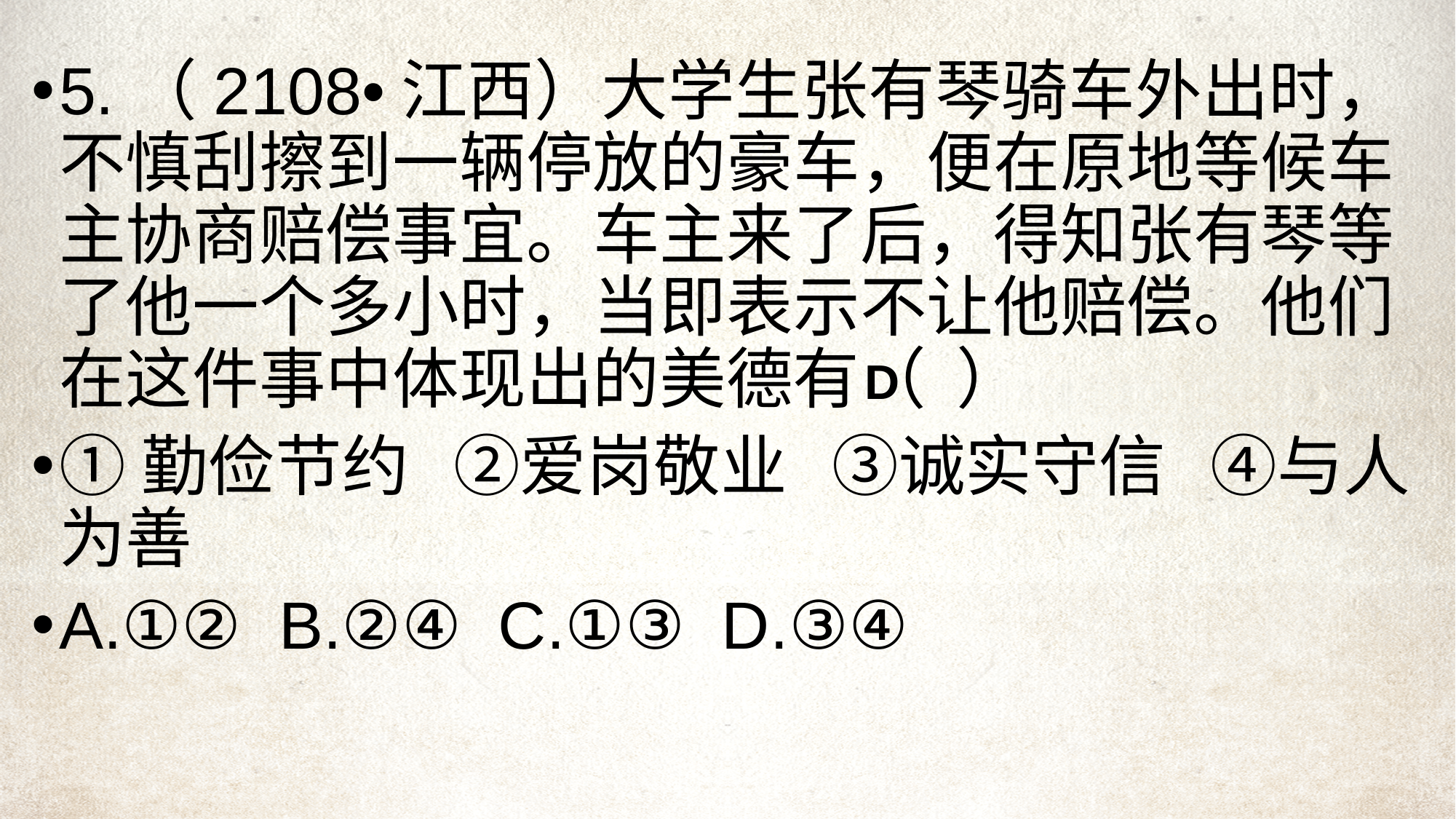

5.（2108•江西）大学生张有琴骑车外出时，不慎刮擦到一辆停放的豪车，便在原地等候车主协商赔偿事宜。车主来了后，得知张有琴等了他一个多小时，当即表示不让他赔偿。他们在这件事中体现出的美德有（  ）
①勤俭节约   ②爱岗敬业   ③诚实守信   ④与人为善
A.①②  B.②④  C.①③  D.③④
D